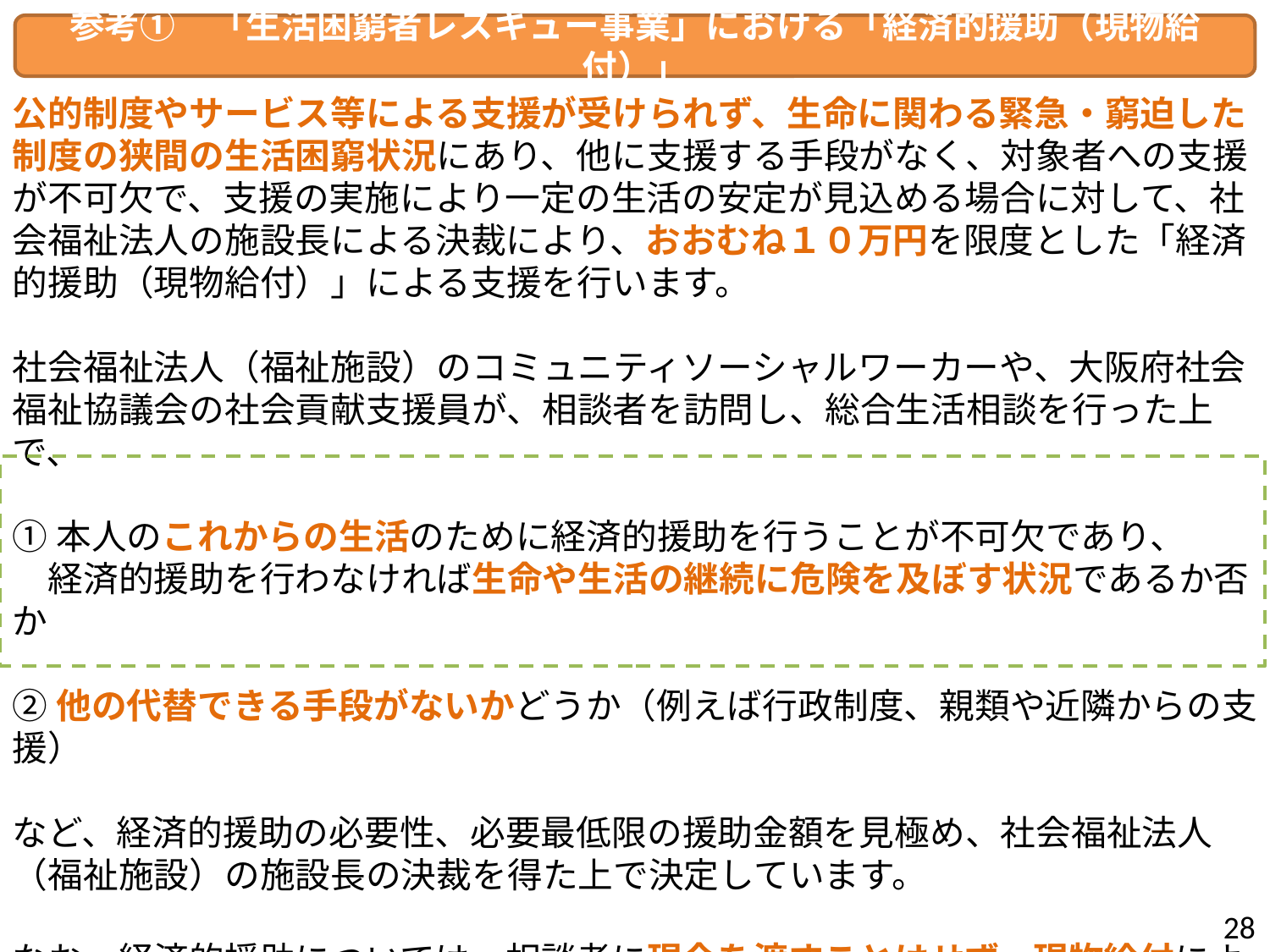

公的制度やサービス等による支援が受けられず、生命に関わる緊急・窮迫した制度の狭間の生活困窮状況にあり、他に支援する手段がなく、対象者への支援が不可欠で、支援の実施により一定の生活の安定が見込める場合に対して、社会福祉法人の施設長による決裁により、おおむね１０万円を限度とした「経済的援助（現物給付）」による支援を行います。

社会福祉法人（福祉施設）のコミュニティソーシャルワーカーや、大阪府社会福祉協議会の社会貢献支援員が、相談者を訪問し、総合生活相談を行った上で、

①本人のこれからの生活のために経済的援助を行うことが不可欠であり、
　経済的援助を行わなければ生命や生活の継続に危険を及ぼす状況であるか否か

②他の代替できる手段がないかどうか（例えば行政制度、親類や近隣からの支援）

など、経済的援助の必要性、必要最低限の援助金額を見極め、社会福祉法人（福祉施設）の施設長の決裁を得た上で決定しています。

なお、経済的援助については、相談者に現金を渡すことはせず、現物給付により実施しています。例えば、食材支援を行う場合は、対象者とともにスーパーに買い物に行ったり、光熱水費や医療費の自己負担分についても窓口で支払いを代行します。

参考①　「生活困窮者レスキュー事業」における「経済的援助（現物給付）」

28